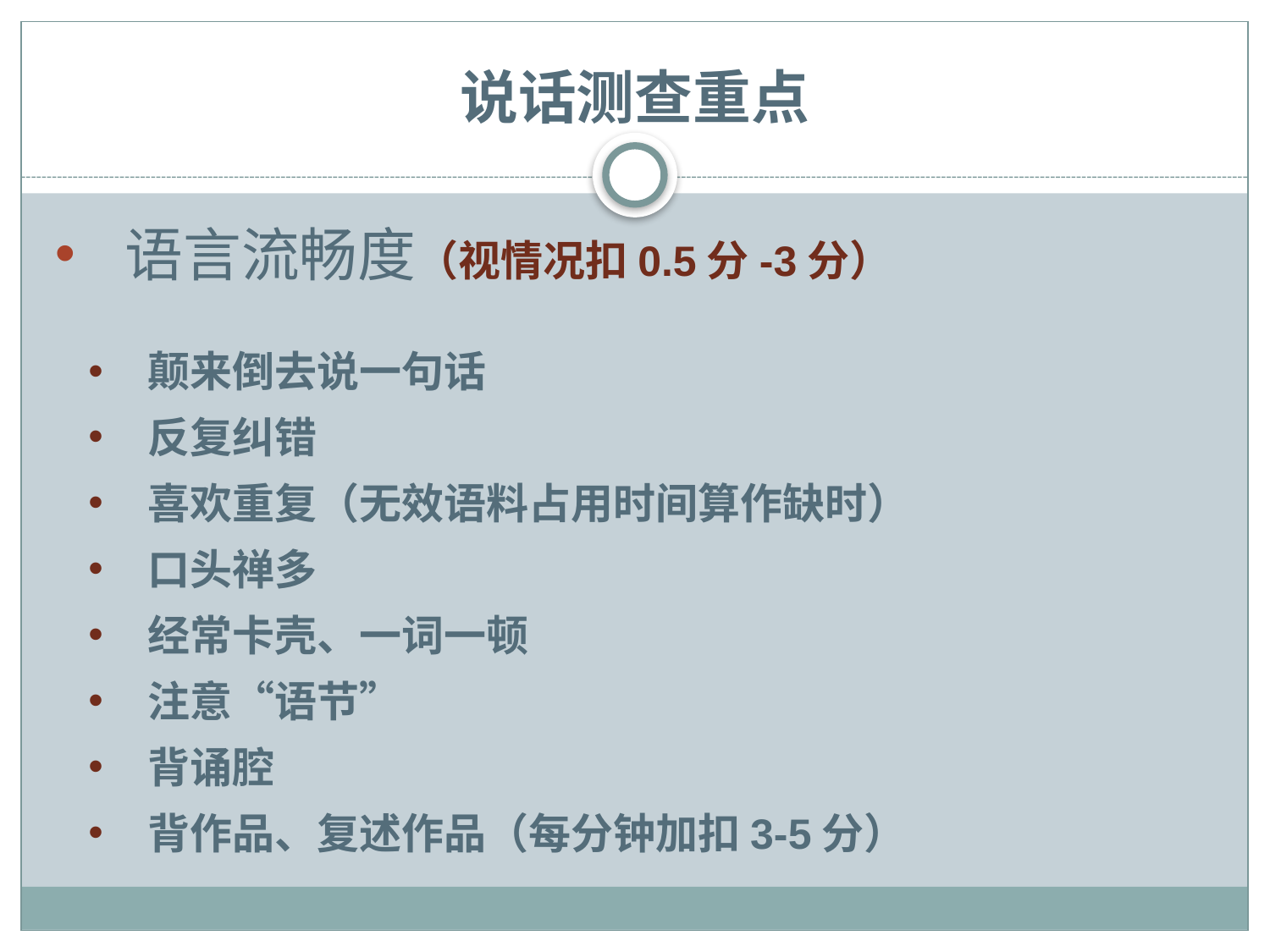

# 说话测查重点
  语言流畅度（视情况扣0.5分-3分）

  颠来倒去说一句话
  反复纠错
  喜欢重复（无效语料占用时间算作缺时）
  口头禅多
  经常卡壳、一词一顿
  注意“语节”
  背诵腔
  背作品、复述作品（每分钟加扣3-5分）